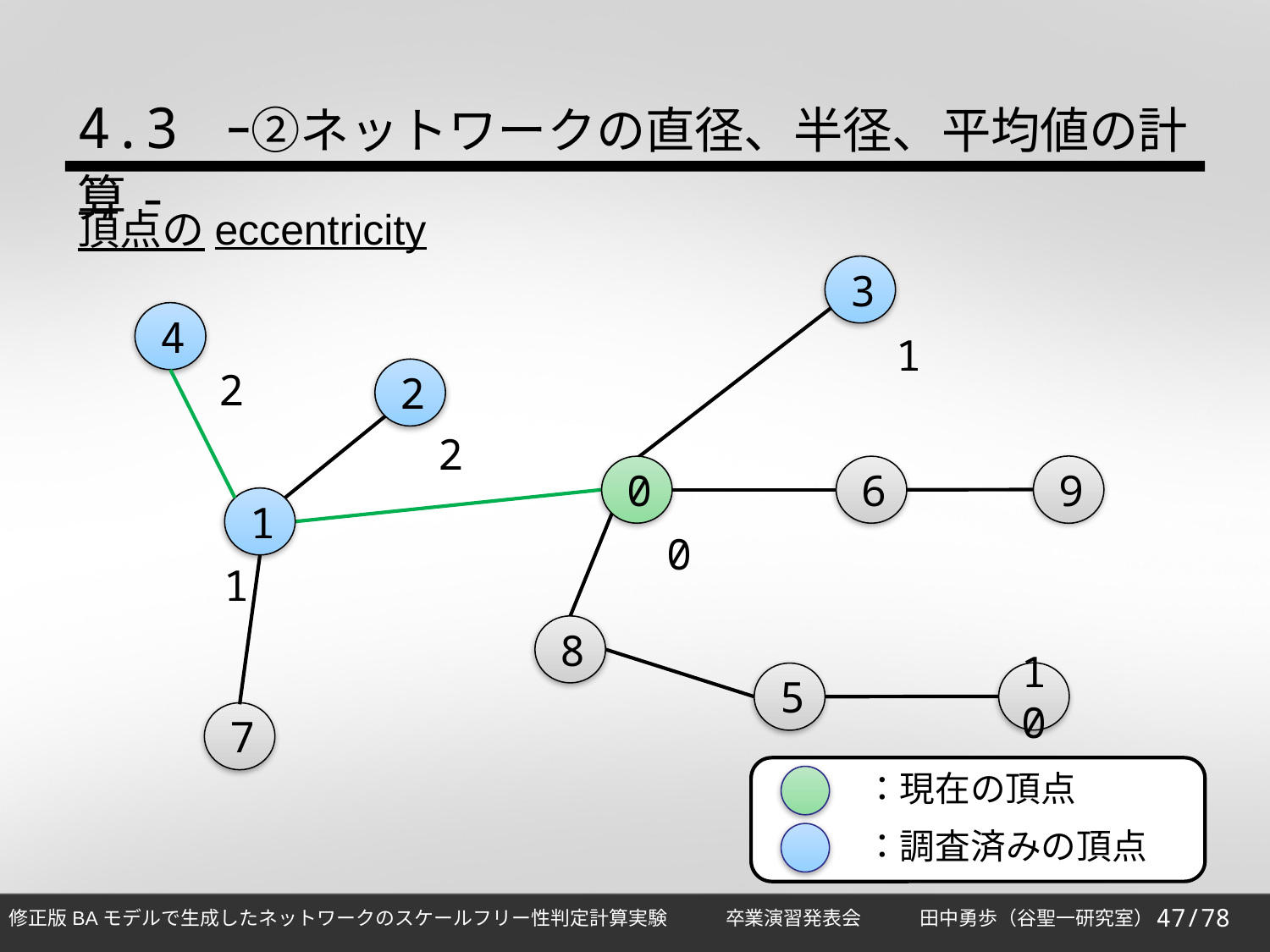

4.3 ｰ②ネットワークの直径、半径、平均値の計算-
頂点のeccentricity

3

4
1
2

2
2

9

0

6

1
0
1

8

10

5

7

：現在の頂点

：調査済みの頂点

47/78
修正版BAモデルで生成したネットワークのスケールフリー性判定計算実験　　　卒業演習発表会　　　田中勇歩（谷聖一研究室）